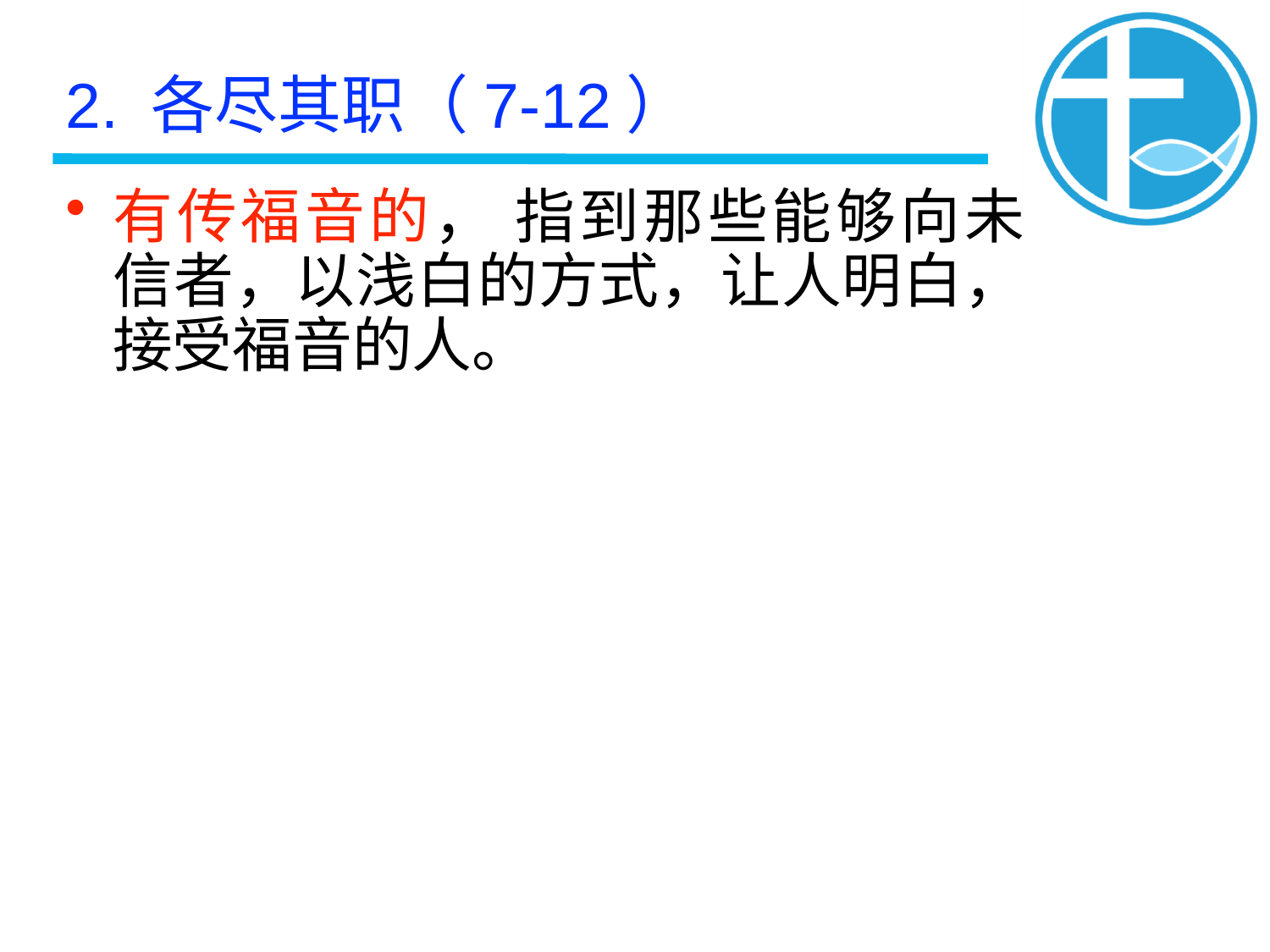

2. 各尽其职（7-12）
有传福音的， 指到那些能够向未信者，以浅白的方式，让人明白，接受福音的人。